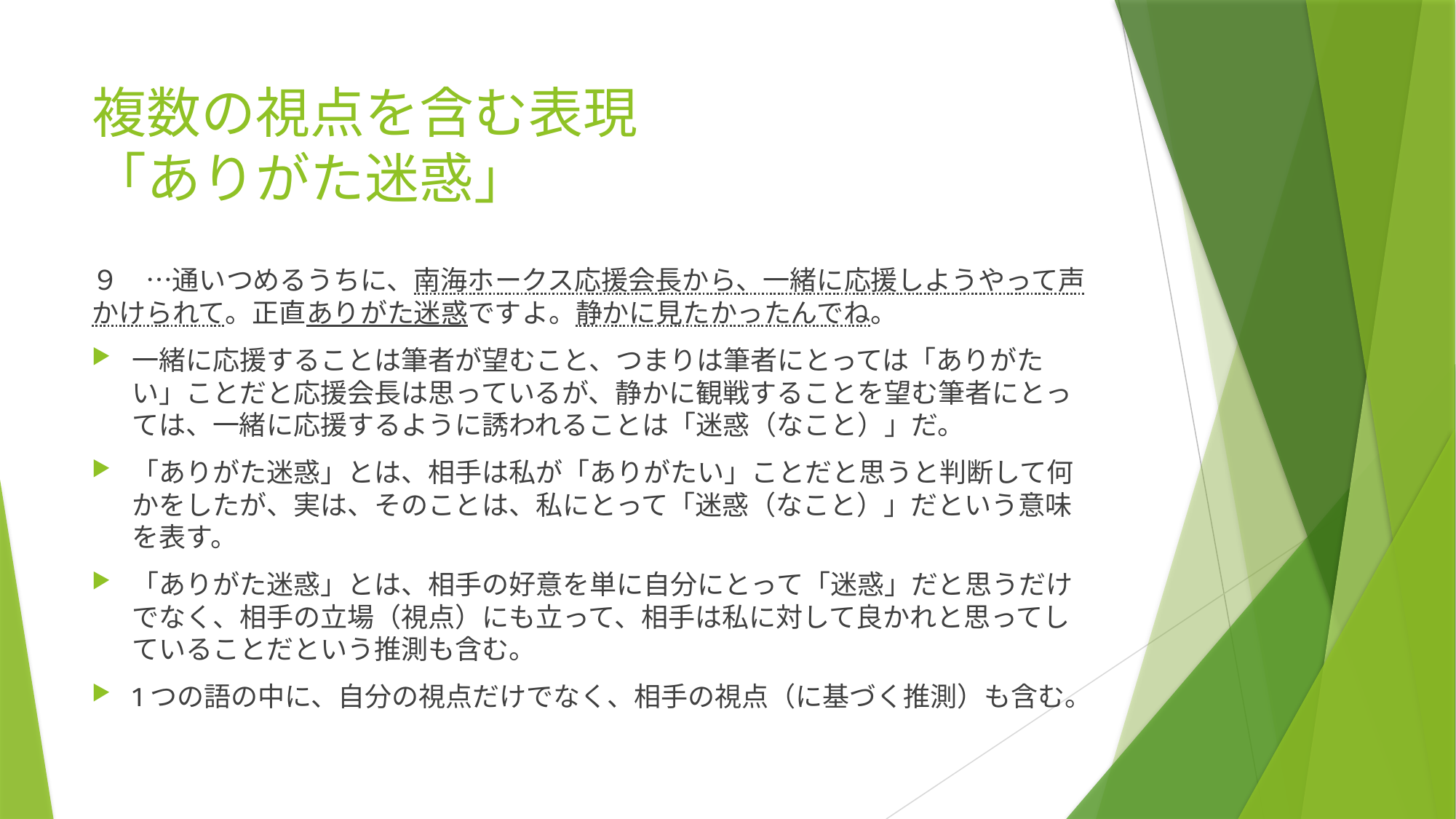

# 複数の視点を含む表現 「ありがた迷惑」
９　…通いつめるうちに、南海ホークス応援会長から、一緒に応援しようやって声かけられて。正直ありがた迷惑ですよ。静かに見たかったんでね。
一緒に応援することは筆者が望むこと、つまりは筆者にとっては「ありがたい」ことだと応援会長は思っているが、静かに観戦することを望む筆者にとっては、一緒に応援するように誘われることは「迷惑（なこと）」だ。
「ありがた迷惑」とは、相手は私が「ありがたい」ことだと思うと判断して何かをしたが、実は、そのことは、私にとって「迷惑（なこと）」だという意味を表す。
「ありがた迷惑」とは、相手の好意を単に自分にとって「迷惑」だと思うだけでなく、相手の立場（視点）にも立って、相手は私に対して良かれと思ってしていることだという推測も含む。
1つの語の中に、自分の視点だけでなく、相手の視点（に基づく推測）も含む。